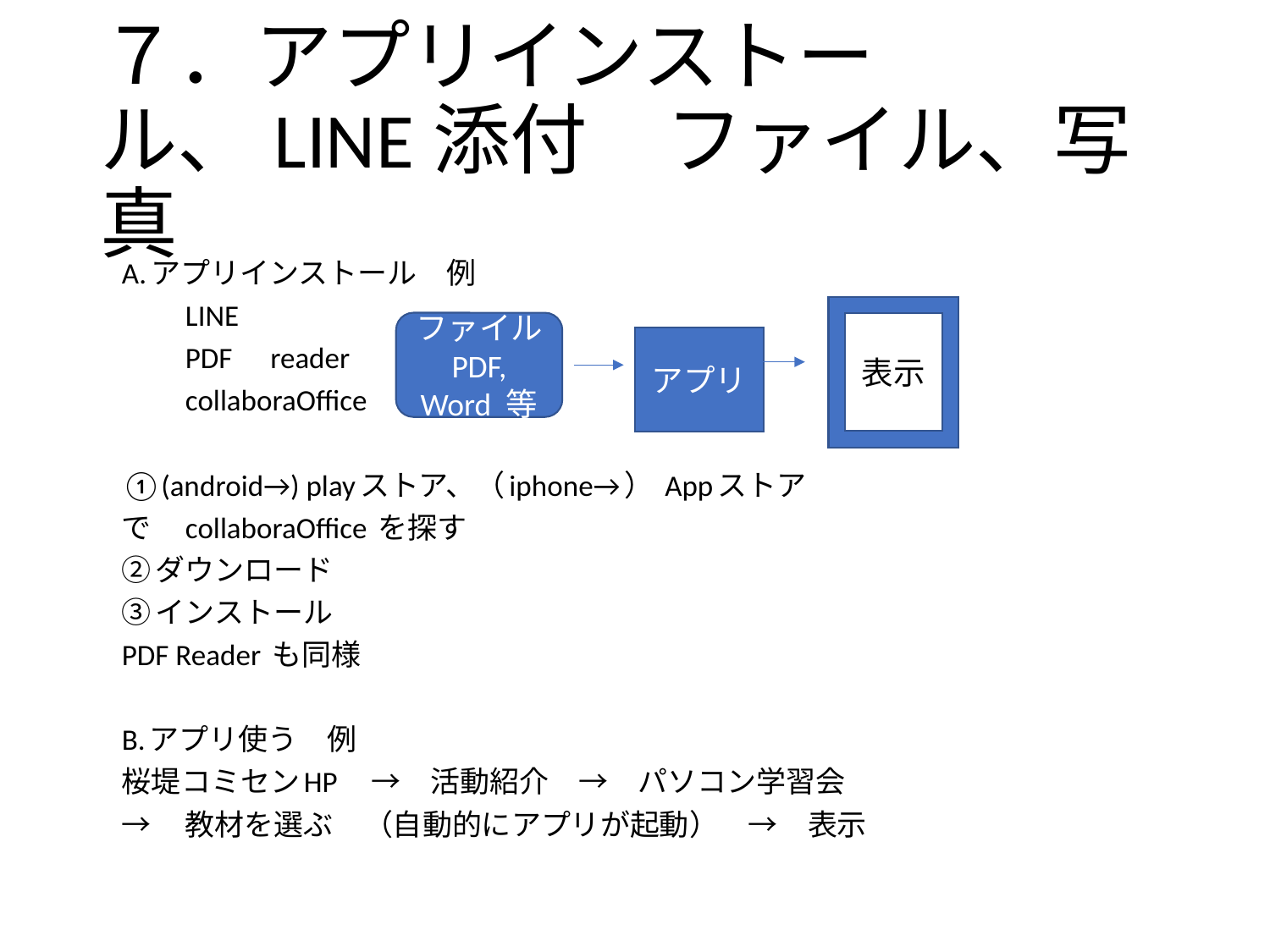

# ７．アプリインストール、LINE添付　ファイル、写真
A.アプリインストール　例
　　LINE
　　PDF　reader
　　collaboraOffice

①(android→) playストア、（iphone→） Appストア
で　collaboraOffice を探す
②ダウンロード
③インストール
PDF Reader も同様

B.アプリ使う　例
桜堤コミセンHP　→　活動紹介　→　パソコン学習会
→　教材を選ぶ　（自動的にアプリが起動）　→　表示
表示
ファイル
PDF, Word 等
アプリ